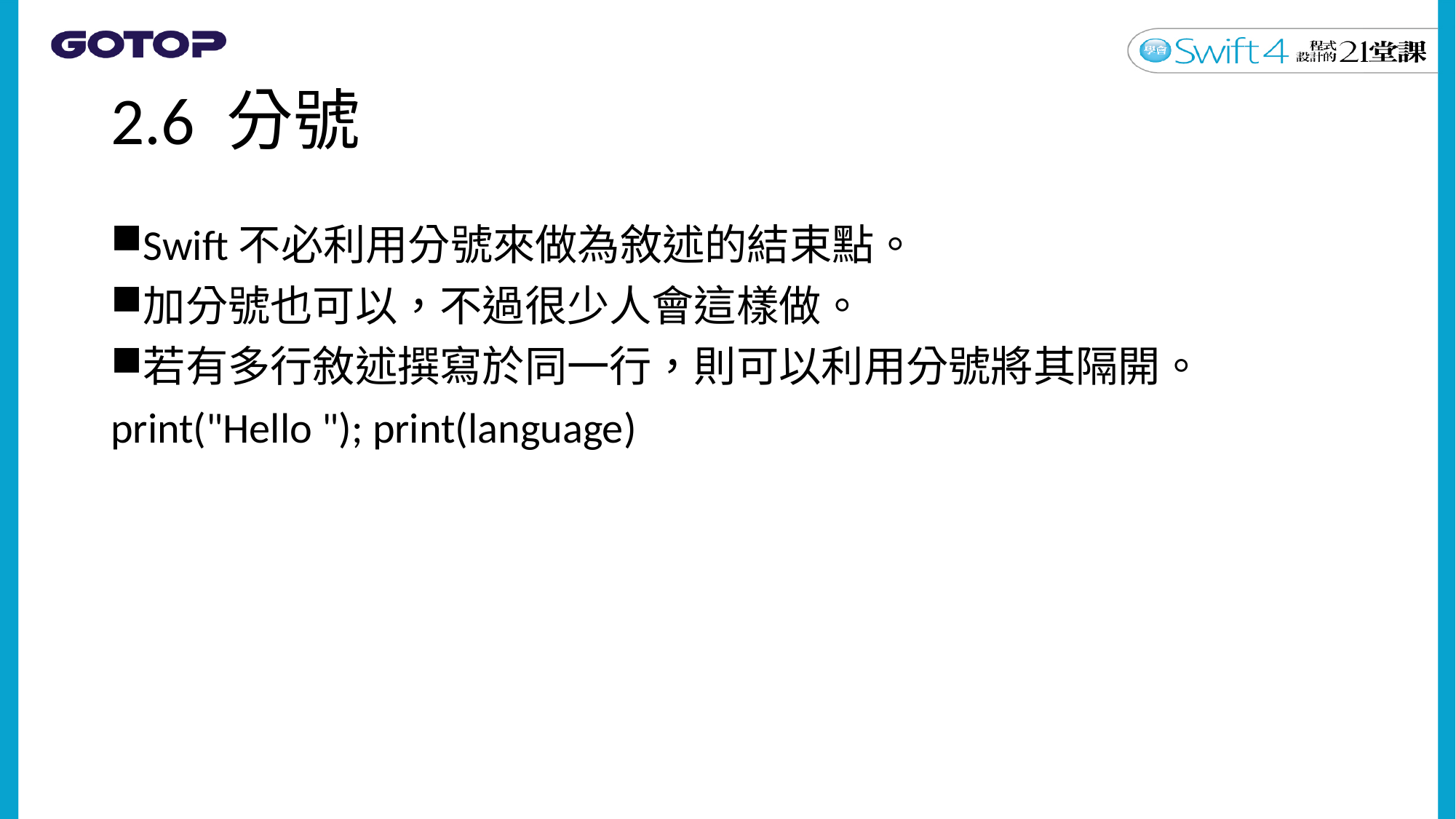

# 2.6 分號
Swift不必利用分號來做為敘述的結束點。
加分號也可以，不過很少人會這樣做。
若有多行敘述撰寫於同一行，則可以利用分號將其隔開。
print("Hello "); print(language)